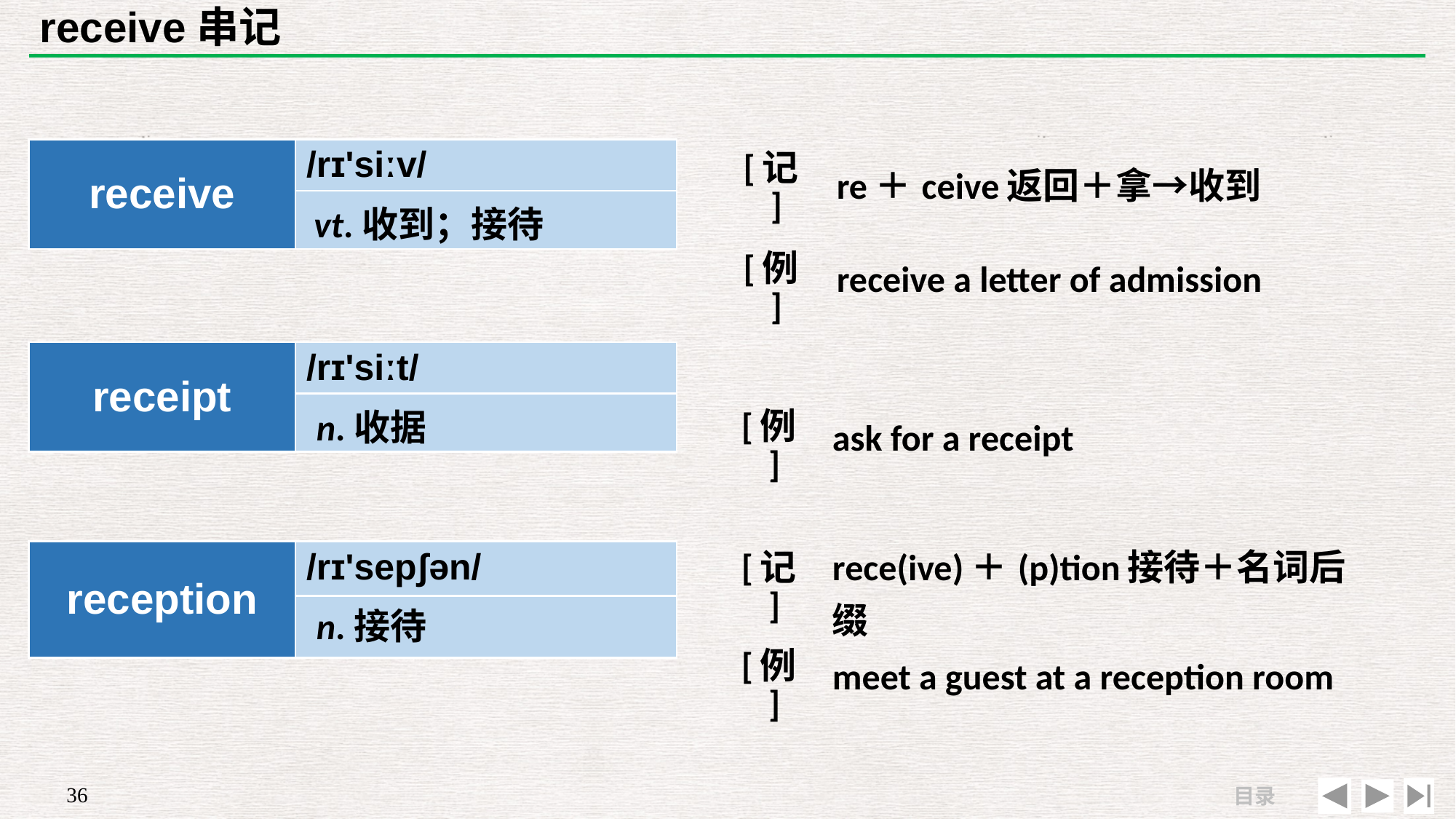

# receive串记

| [记] | re＋ceive返回＋拿→收到 |
| --- | --- |
| [例] | receive a letter of admission |
| receive | /rɪ'siːv/ |
| --- | --- |
|  |  |
vt.收到；接待
| receipt | /rɪ'siːt/ |
| --- | --- |
|  |  |
|  |  |
| --- | --- |
| [例] | ask for a receipt |
n.收据
| [记] | rece(ive)＋(p)tion接待＋名词后缀 |
| --- | --- |
| [例] | meet a guest at a reception room |
| reception | /rɪ'sepʃən/ |
| --- | --- |
|  |  |
n.接待